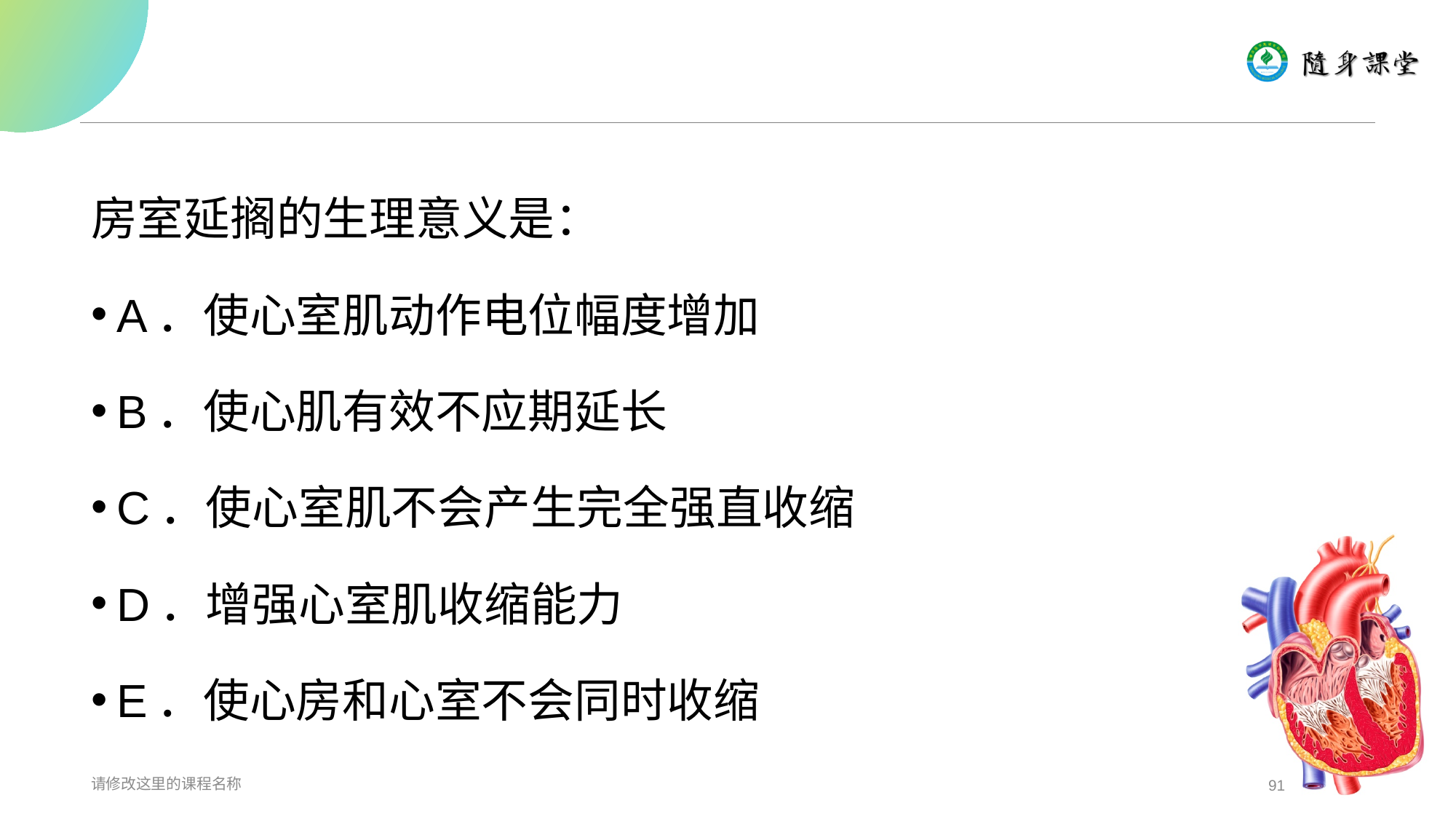

#
房室延搁的生理意义是：
A．使心室肌动作电位幅度增加
B．使心肌有效不应期延长
C．使心室肌不会产生完全强直收缩
D．增强心室肌收缩能力
E．使心房和心室不会同时收缩
请修改这里的课程名称
91